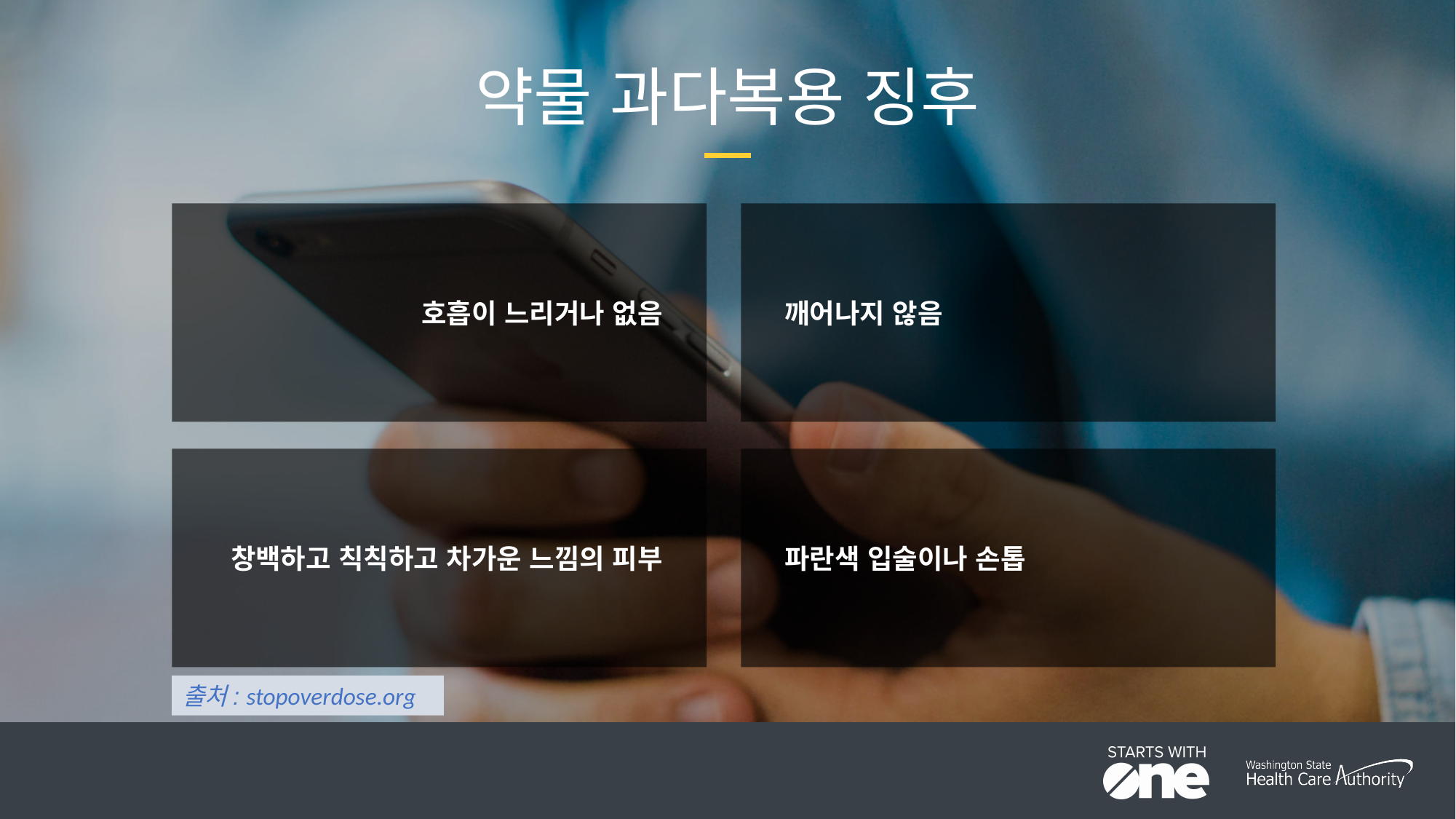

# 약물 과다복용 징후
호흡이 느리거나 없음
깨어나지 않음
창백하고 칙칙하고 차가운 느낌의 피부
파란색 입술이나 손톱
출처: stopoverdose.org